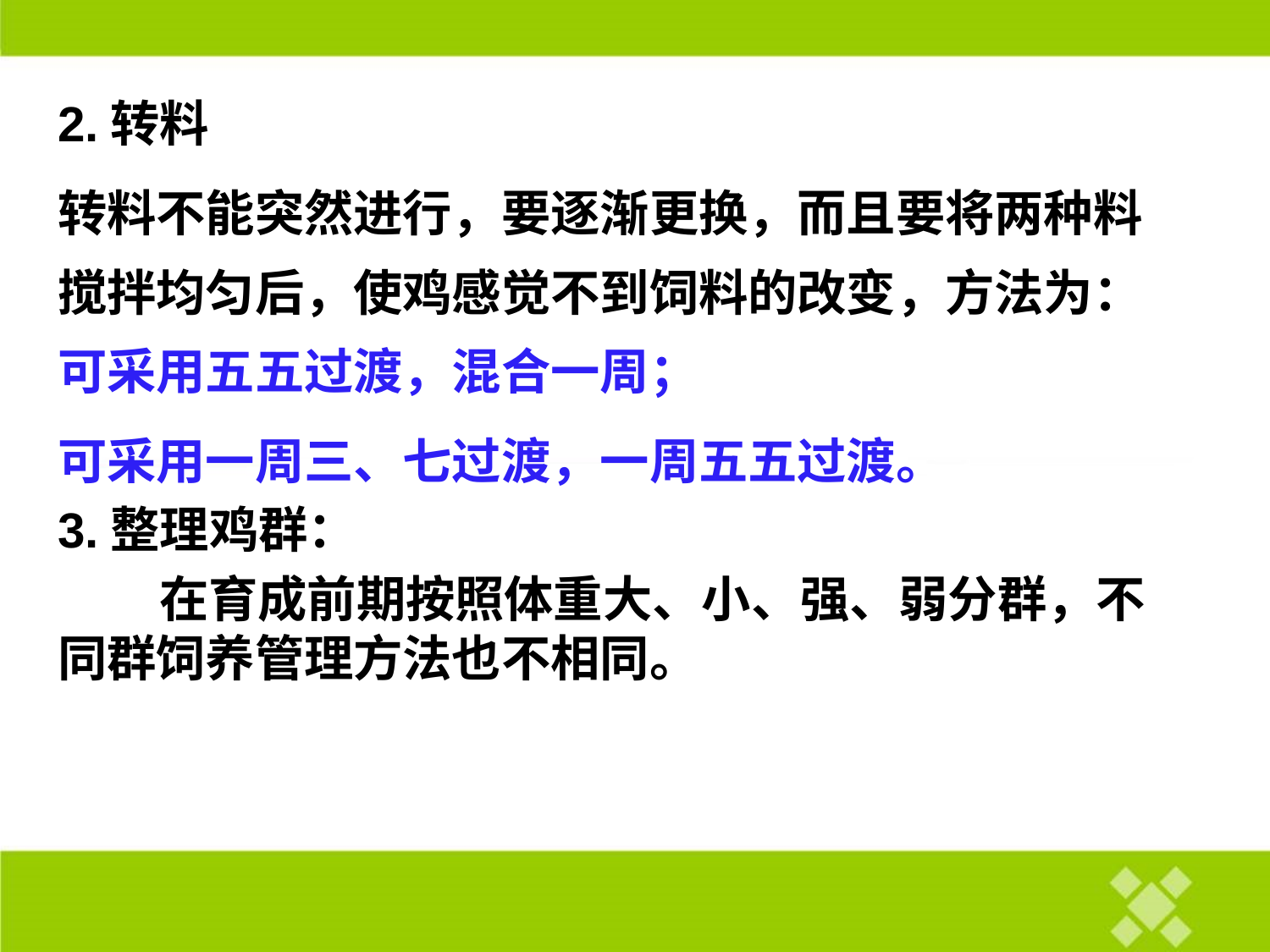

2.转料
转料不能突然进行，要逐渐更换，而且要将两种料搅拌均匀后，使鸡感觉不到饲料的改变，方法为：可采用五五过渡，混合一周；
可采用一周三、七过渡，一周五五过渡。
3.整理鸡群：
        在育成前期按照体重大、小、强、弱分群，不同群饲养管理方法也不相同。